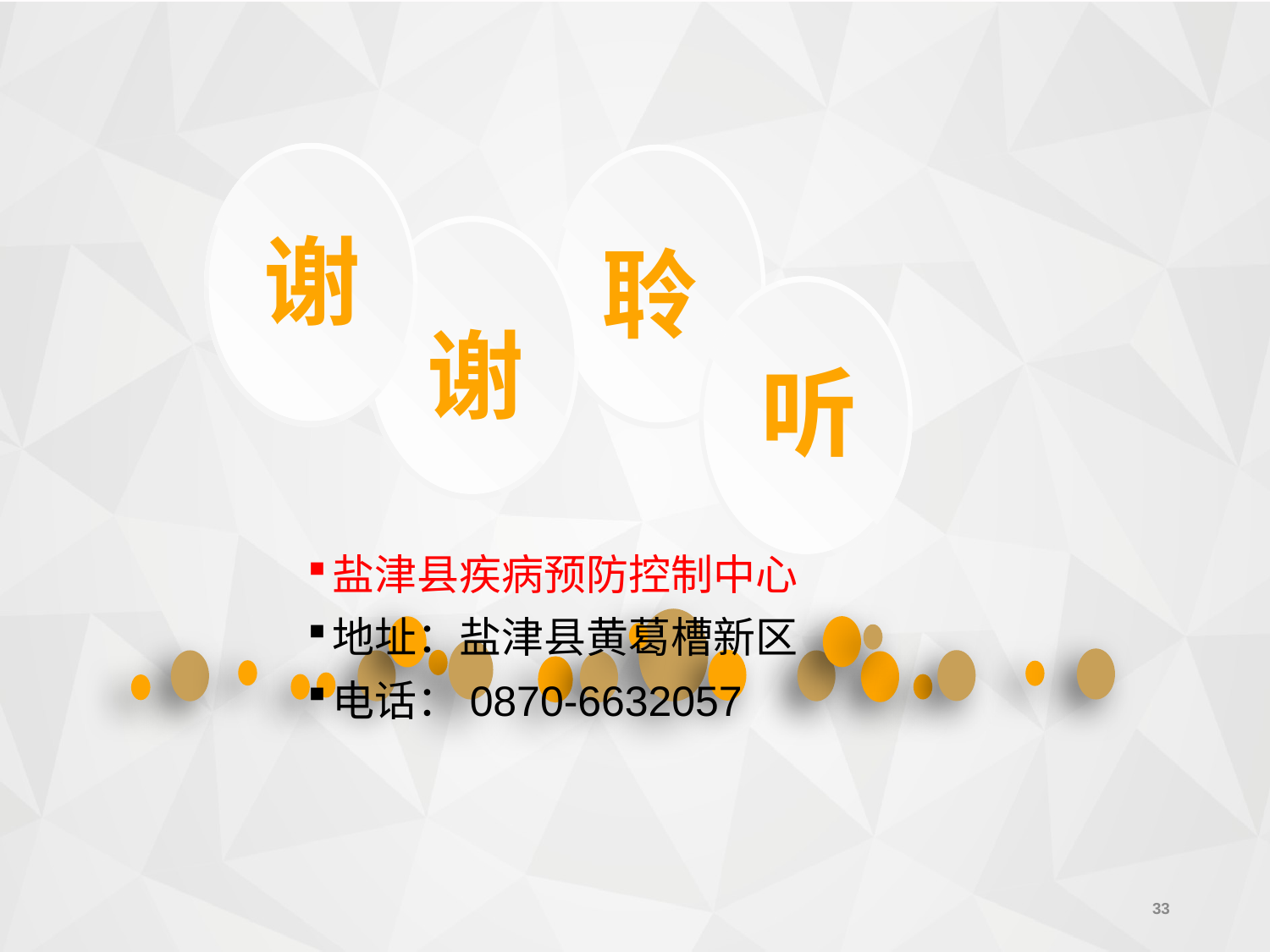

谢

聆

谢
听

盐津县疾病预防控制中心
地址：盐津县黄葛槽新区
电话：0870-6632057

33